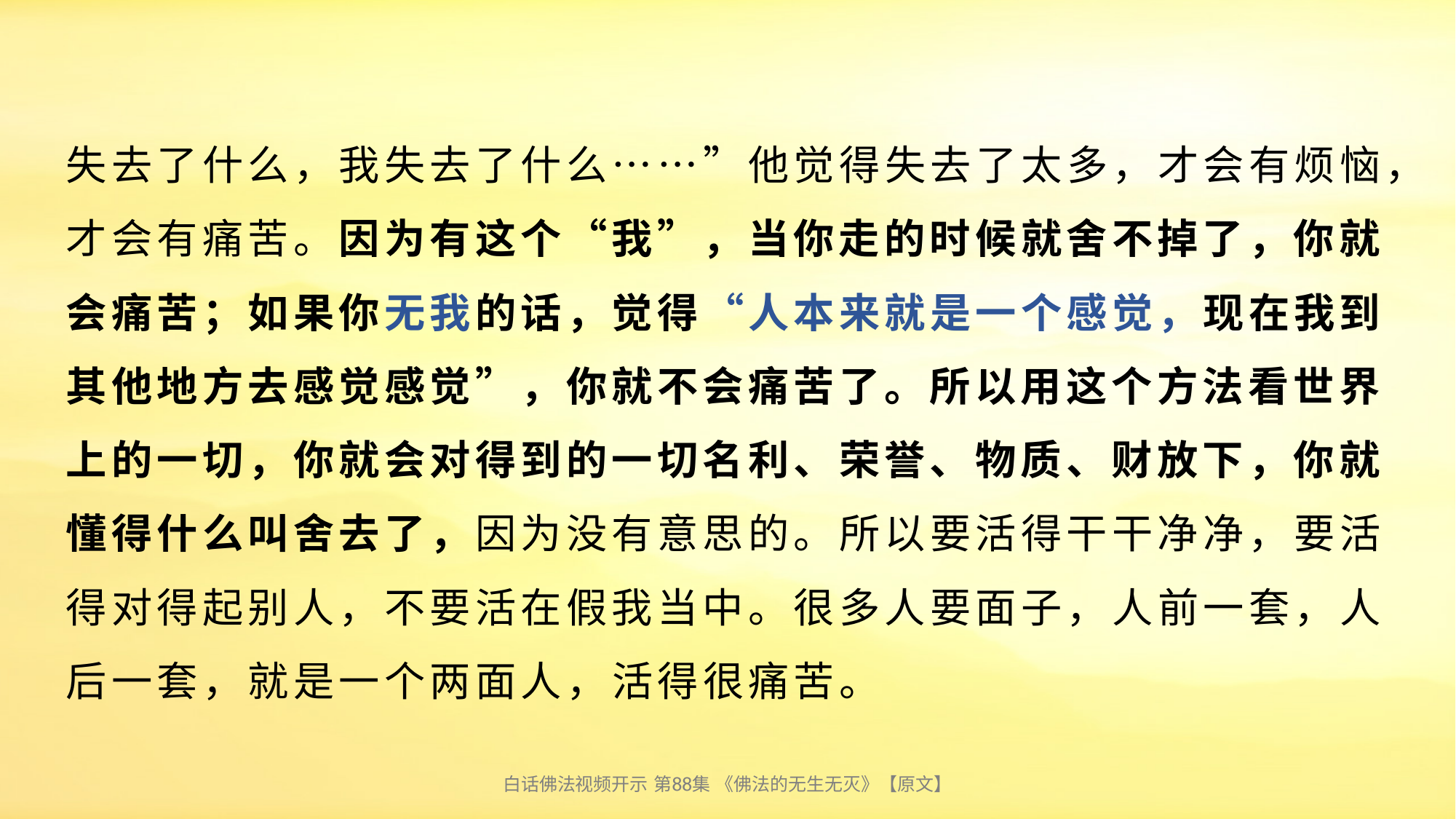

# 失去了什么，我失去了什么……”他觉得失去了太多，才会有烦恼，才会有痛苦。因为有这个“我”，当你走的时候就舍不掉了，你就会痛苦；如果你无我的话，觉得“人本来就是一个感觉，现在我到其他地方去感觉感觉”，你就不会痛苦了。所以用这个方法看世界上的一切，你就会对得到的一切名利、荣誉、物质、财放下，你就懂得什么叫舍去了，因为没有意思的。所以要活得干干净净，要活得对得起别人，不要活在假我当中。很多人要面子，人前一套，人后一套，就是一个两面人，活得很痛苦。
白话佛法视频开示 第88集 《佛法的无生无灭》【原文】